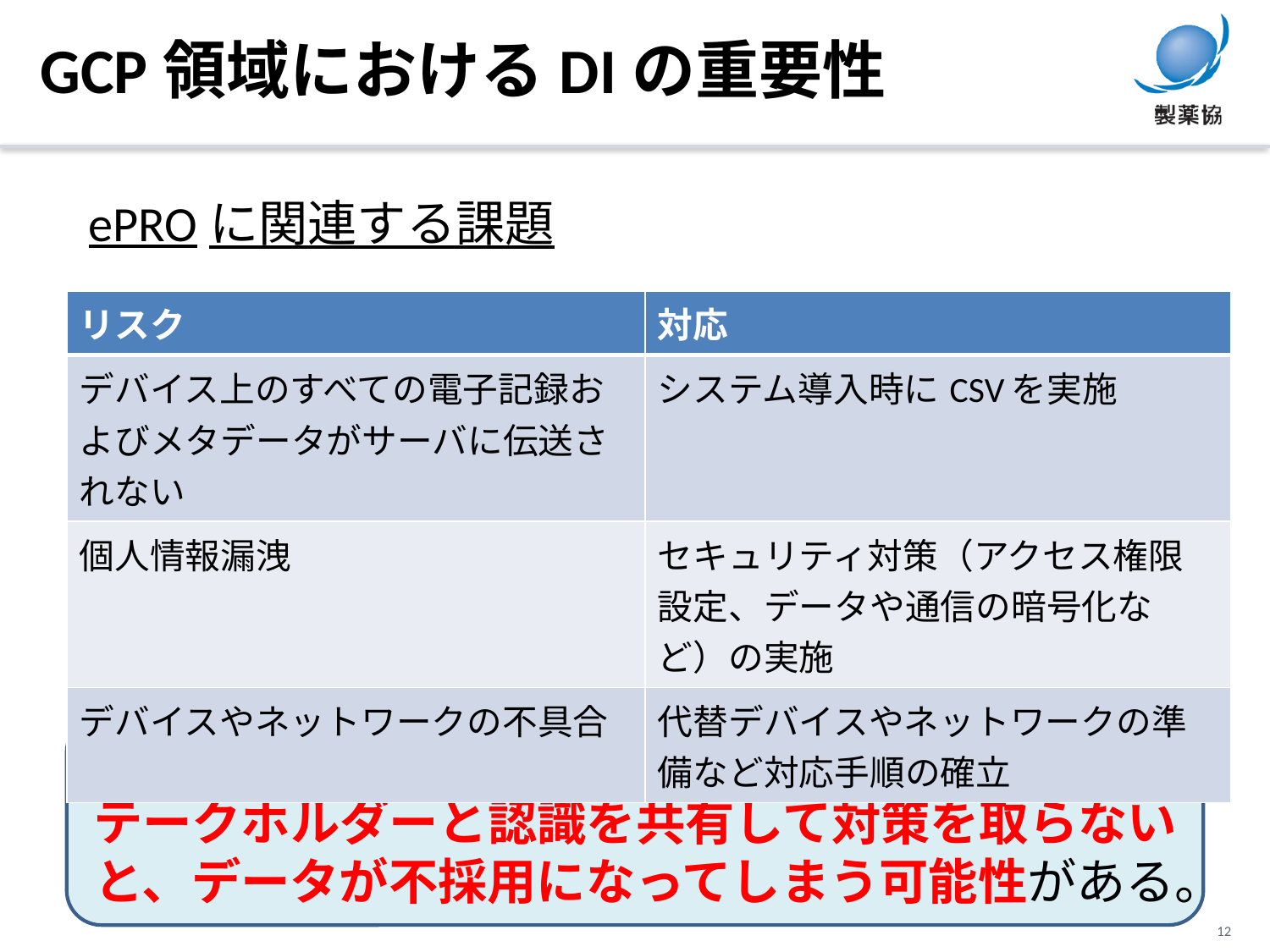

GCP領域におけるDIの重要性
ePROに関連する課題

| リスク | 対応 |
| --- | --- |
| デバイス上のすべての電子記録およびメタデータがサーバに伝送されない | システム導入時にCSVを実施 |
| 個人情報漏洩 | セキュリティ対策（アクセス権限設定、データや通信の暗号化など）の実施 |
| デバイスやネットワークの不具合 | 代替デバイスやネットワークの準備など対応手順の確立 |
リスクに対して、対応方法を手順化し、社外ステークホルダーと認識を共有して対策を取らないと、データが不採用になってしまう可能性がある。
12